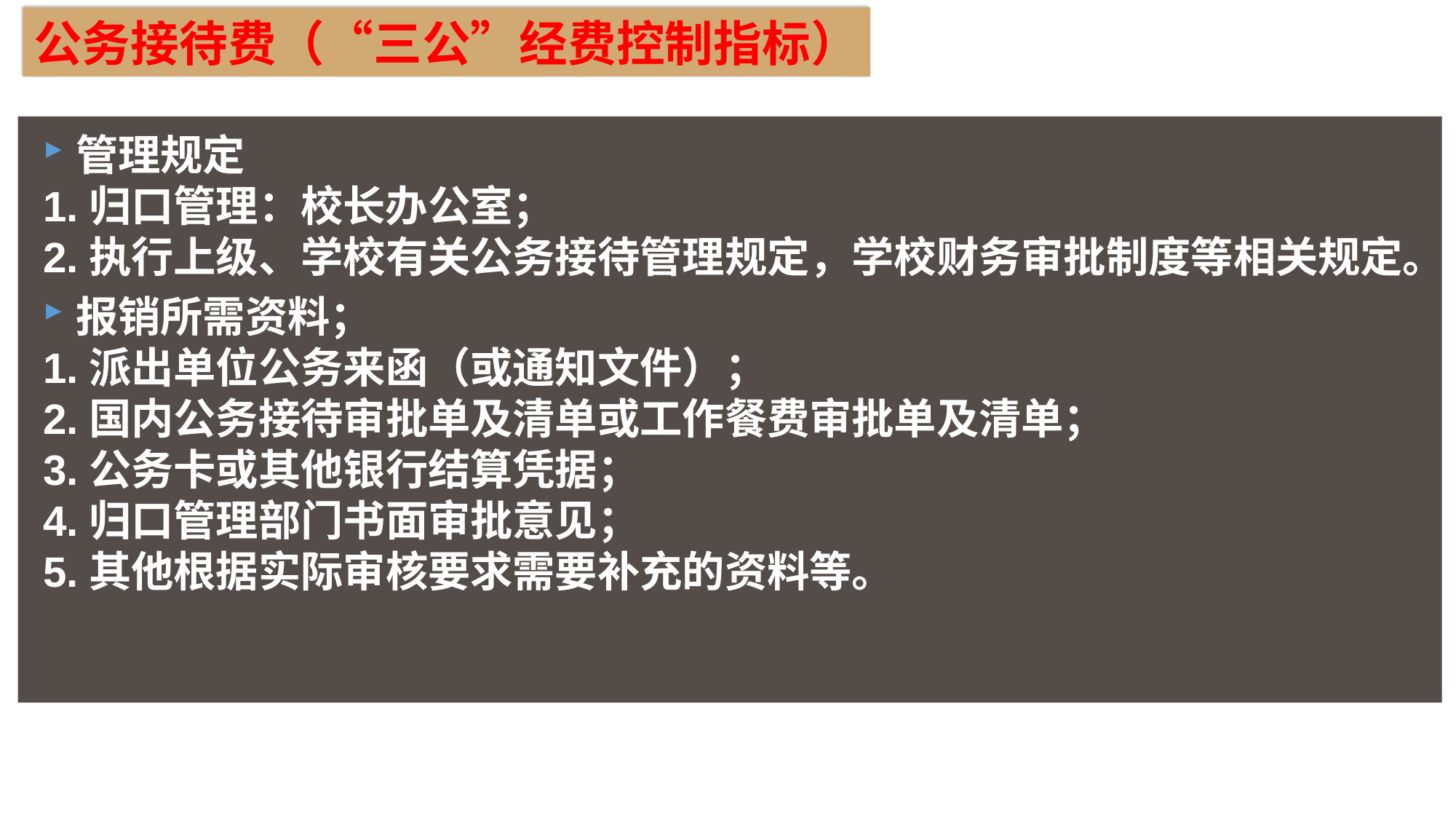

公务接待费（“三公”经费控制指标）

管理规定
1.归口管理：校长办公室；
2.执行上级、学校有关公务接待管理规定，学校财务审批制度等相关规定。
报销所需资料；
1.派出单位公务来函（或通知文件）；
2.国内公务接待审批单及清单或工作餐费审批单及清单；
3.公务卡或其他银行结算凭据；
4.归口管理部门书面审批意见；
5.其他根据实际审核要求需要补充的资料等。

指因业务需要的临时用款，如职工预借的差旅费等。